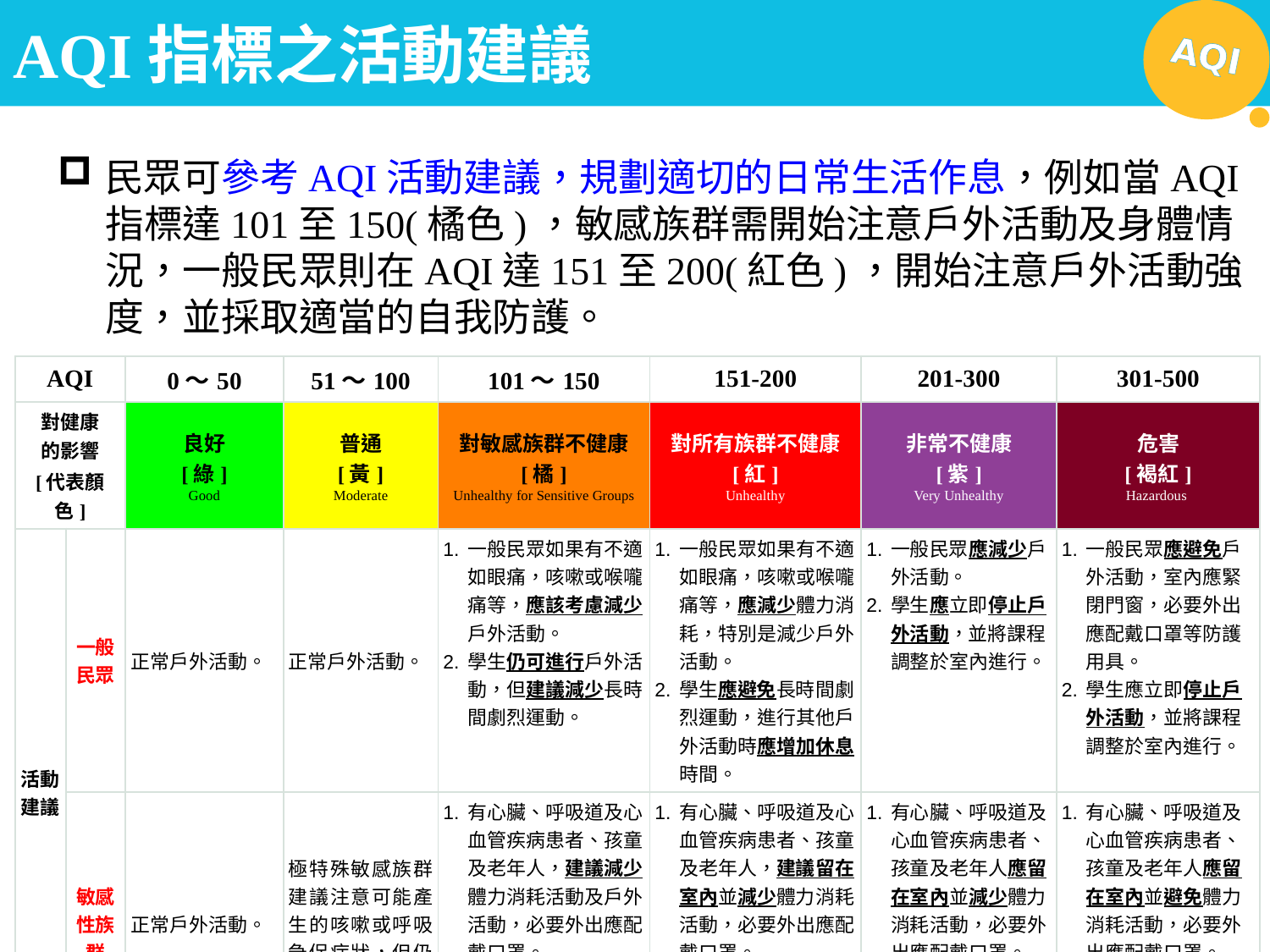

# AQI指標之活動建議
民眾可參考AQI活動建議，規劃適切的日常生活作息，例如當AQI指標達101至150(橘色)，敏感族群需開始注意戶外活動及身體情況，一般民眾則在AQI達151至200(紅色)，開始注意戶外活動強度，並採取適當的自我防護。
| AQI |  | 0～50 | 51～100 | 101～150 | 151-200 | 201-300 | 301-500 |
| --- | --- | --- | --- | --- | --- | --- | --- |
| 對健康 的影響 [代表顏色] |  | 良好 [綠] Good | 普通 [黃] Moderate | 對敏感族群不健康 [橘] Unhealthy for Sensitive Groups | 對所有族群不健康 [紅] Unhealthy | 非常不健康 [紫] Very Unhealthy | 危害 [褐紅] Hazardous |
| 活動建議 | 一般民眾 | 正常戶外活動。 | 正常戶外活動。 | 一般民眾如果有不適，如眼痛，咳嗽或喉嚨痛等，應該考慮減少戶外活動。 學生仍可進行戶外活動，但建議減少長時間劇烈運動。 | 一般民眾如果有不適，如眼痛，咳嗽或喉嚨痛等，應減少體力消耗，特別是減少戶外活動。 學生應避免長時間劇烈運動，進行其他戶外活動時應增加休息時間。 | 一般民眾應減少戶外活動。 學生應立即停止戶外活動，並將課程調整於室內進行。 | 一般民眾應避免戶外活動，室內應緊閉門窗，必要外出應配戴口罩等防護用具。 學生應立即停止戶外活動，並將課程調整於室內進行。 |
|  | 敏感性族群 | 正常戶外活動。 | 極特殊敏感族群建議注意可能產生的咳嗽或呼吸急促症狀，但仍可正常戶外活動。 | 有心臟、呼吸道及心血管疾病患者、孩童及老年人，建議減少體力消耗活動及戶外活動，必要外出應配戴口罩。 具有氣喘的人可能需增加使用吸入劑的頻率。 | 有心臟、呼吸道及心血管疾病患者、孩童及老年人，建議留在室內並減少體力消耗活動，必要外出應配戴口罩。 具有氣喘的人可能需增加使用吸入劑的頻率。 | 有心臟、呼吸道及心血管疾病患者、孩童及老年人應留在室內並減少體力消耗活動，必要外出應配戴口罩。 具有氣喘的人應增加使用吸入劑的頻率。 | 有心臟、呼吸道及心血管疾病患者、孩童及老年人應留在室內並避免體力消耗活動，必要外出應配戴口罩。 具有氣喘的人應增加使用吸入劑的頻率。 |
24